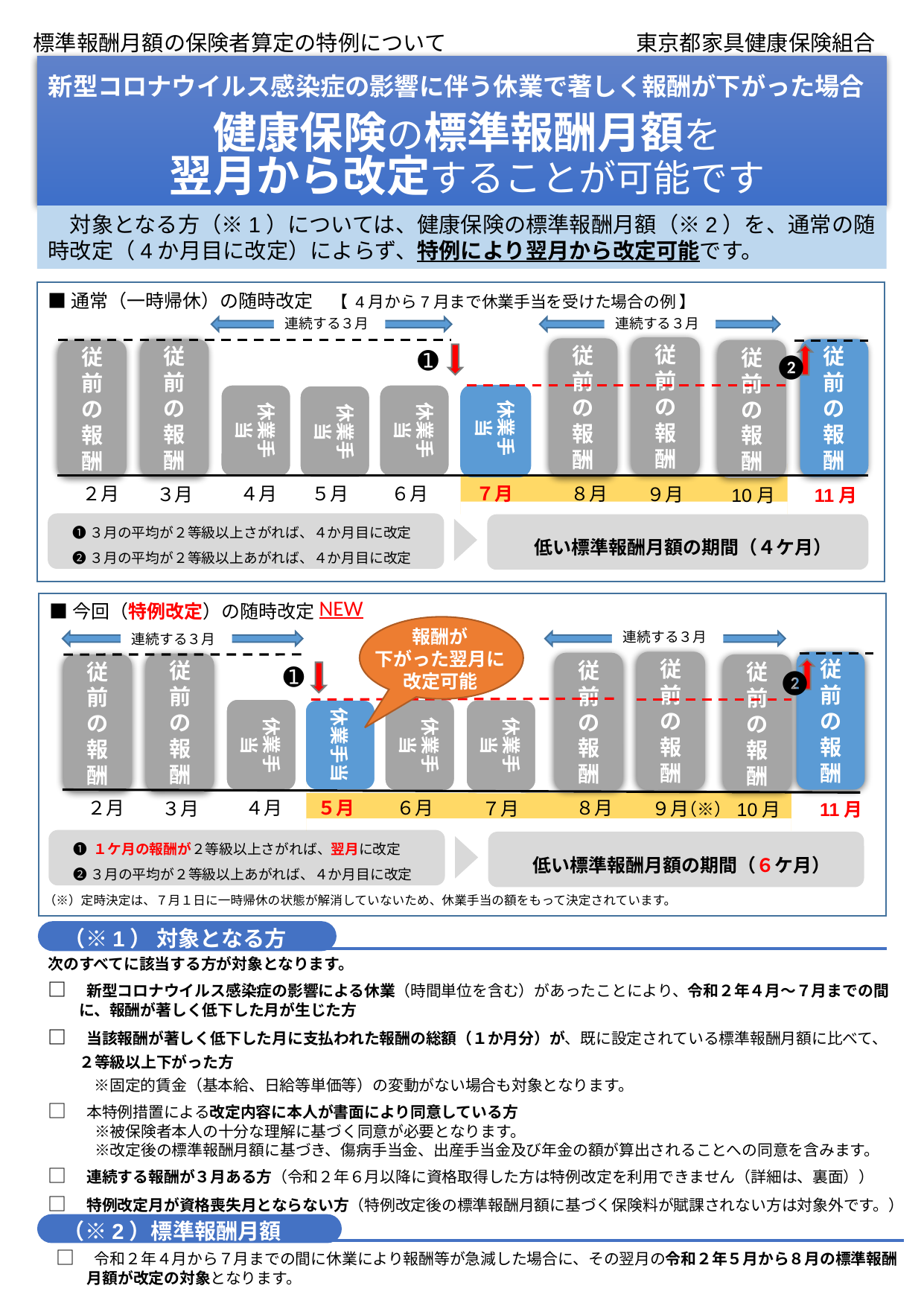

標準報酬月額の保険者算定の特例について
東京都家具健康保険組合

新型コロナウイルス感染症の影響に伴う休業で著しく報酬が下がった場合

健康保険の標準報酬月額を
翌月から改定することが可能です
　対象となる方（※1）については、健康保険の標準報酬月額（※2）を、通常の随時改定（4か月目に改定）によらず、特例により翌月から改定可能です。

■通常（一時帰休）の随時改定　【 4月から7月まで休業手当を受けた場合の例 】
連続する３月

従前の報酬
従前の報酬
従前の報酬
従前の報酬
従前の報酬
従前の報酬

休業手当
休業手当
休業手当
休業手当
６月
４月
５月
２月
８月
７月
３月
９月
10月
11月
連続する３月
➊
❷

➊３月の平均が２等級以上さがれば、４か月目に改定
❷３月の平均が２等級以上あがれば、４か月目に改定
低い標準報酬月額の期間（４ケ月）

NEW

■今回（特例改定）の随時改定

報酬が
下がった翌月に
改定可能
連続する３月
連続する３月

従前の報酬
従前の報酬
従前の報酬
従前の報酬
従前の報酬
従前の報酬
➊

❷

休業手当
休業手当
休業手当
休業手当

６月
４月
５月
２月
８月
７月
３月
９月
10月
11月
（※）
➊ １ケ月の報酬が２等級以上さがれば、翌月に改定
❷３月の平均が２等級以上あがれば、４か月目に改定
低い標準報酬月額の期間（６ケ月）

（※）定時決定は、７月１日に一時帰休の状態が解消していないため、休業手当の額をもって決定されています。
　（※1） 対象となる方
次のすべてに該当する方が対象となります。

□　新型コロナウイルス感染症の影響による休業（時間単位を含む）があったことにより、令和２年４月～７月までの間
　　に、報酬が著しく低下した月が生じた方

□　当該報酬が著しく低下した月に支払われた報酬の総額（１か月分）が、既に設定されている標準報酬月額に比べて、
　　２等級以上下がった方
　　　※固定的賃金（基本給、日給等単価等）の変動がない場合も対象となります。
□　本特例措置による改定内容に本人が書面により同意している方
　　　※被保険者本人の十分な理解に基づく同意が必要となります。
　　　※改定後の標準報酬月額に基づき、傷病手当金、出産手当金及び年金の額が算出されることへの同意を含みます。

□　連続する報酬が３月ある方（令和２年６月以降に資格取得した方は特例改定を利用できません（詳細は、裏面））

□　特例改定月が資格喪失月とならない方（特例改定後の標準報酬月額に基づく保険料が賦課されない方は対象外です。）
　（※2）標準報酬月額
□　令和２年４月から７月までの間に休業により報酬等が急減した場合に、その翌月の令和２年５月から８月の標準報酬
　　月額が改定の対象となります。